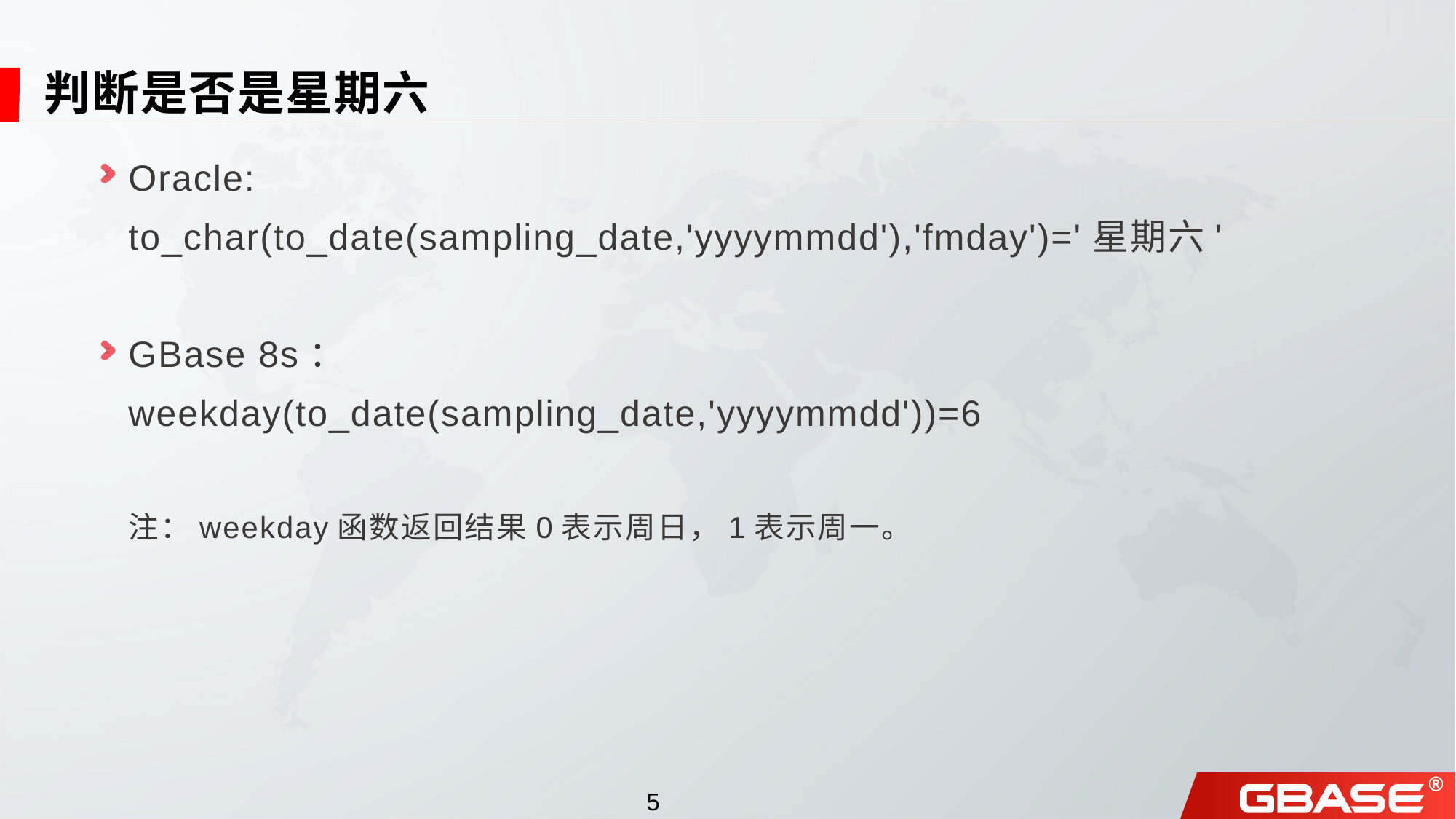

# 判断是否是星期六
Oracle:
	to_char(to_date(sampling_date,'yyyymmdd'),'fmday')='星期六'

GBase 8s：
	weekday(to_date(sampling_date,'yyyymmdd'))=6

	注：weekday函数返回结果0表示周日，1表示周一。